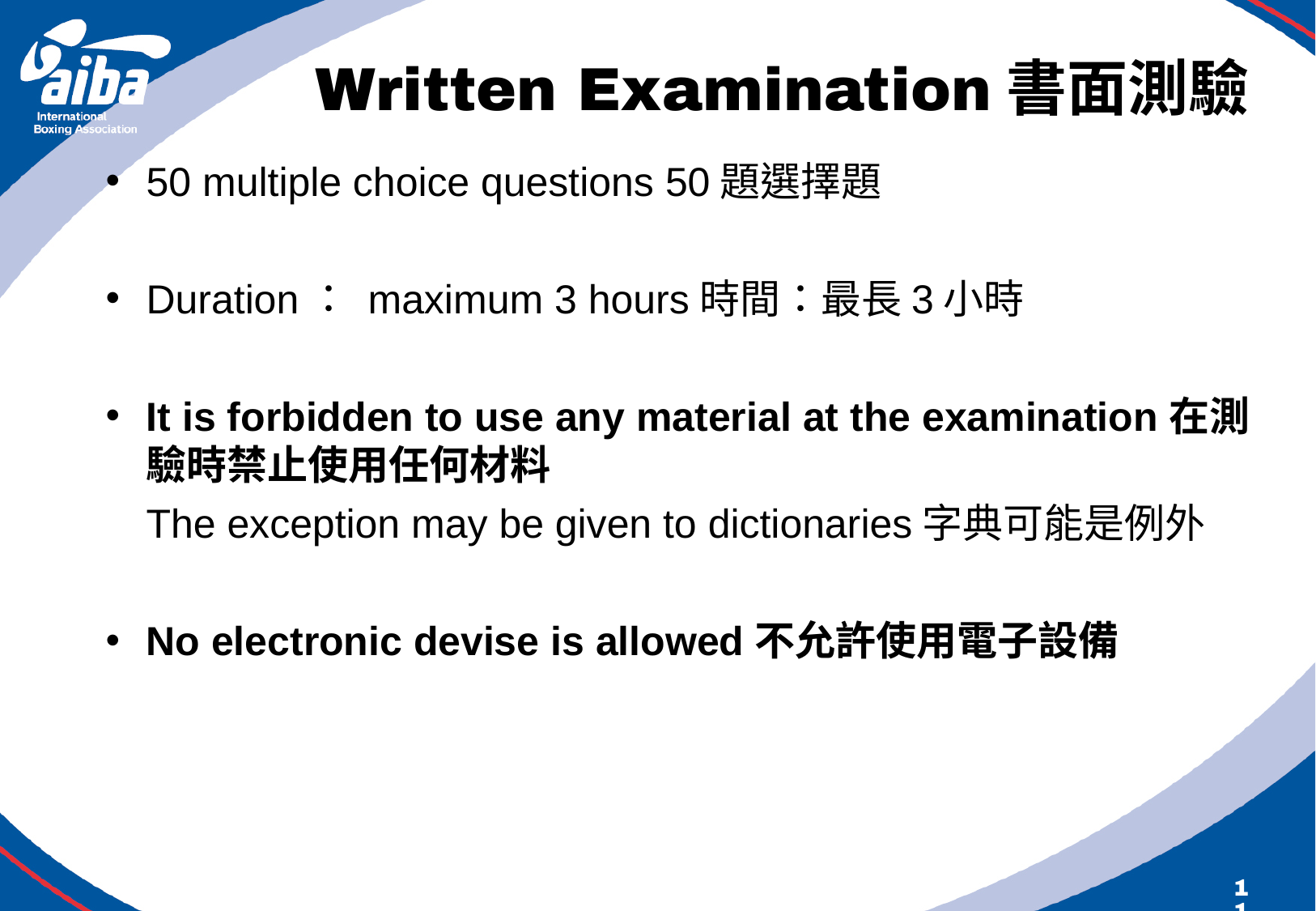

# Written Examination書面測驗
50 multiple choice questions 50題選擇題

Duration： maximum 3 hours時間：最長3小時

It is forbidden to use any material at the examination在測驗時禁止使用任何材料
	The exception may be given to dictionaries字典可能是例外

No electronic devise is allowed不允許使用電子設備
11